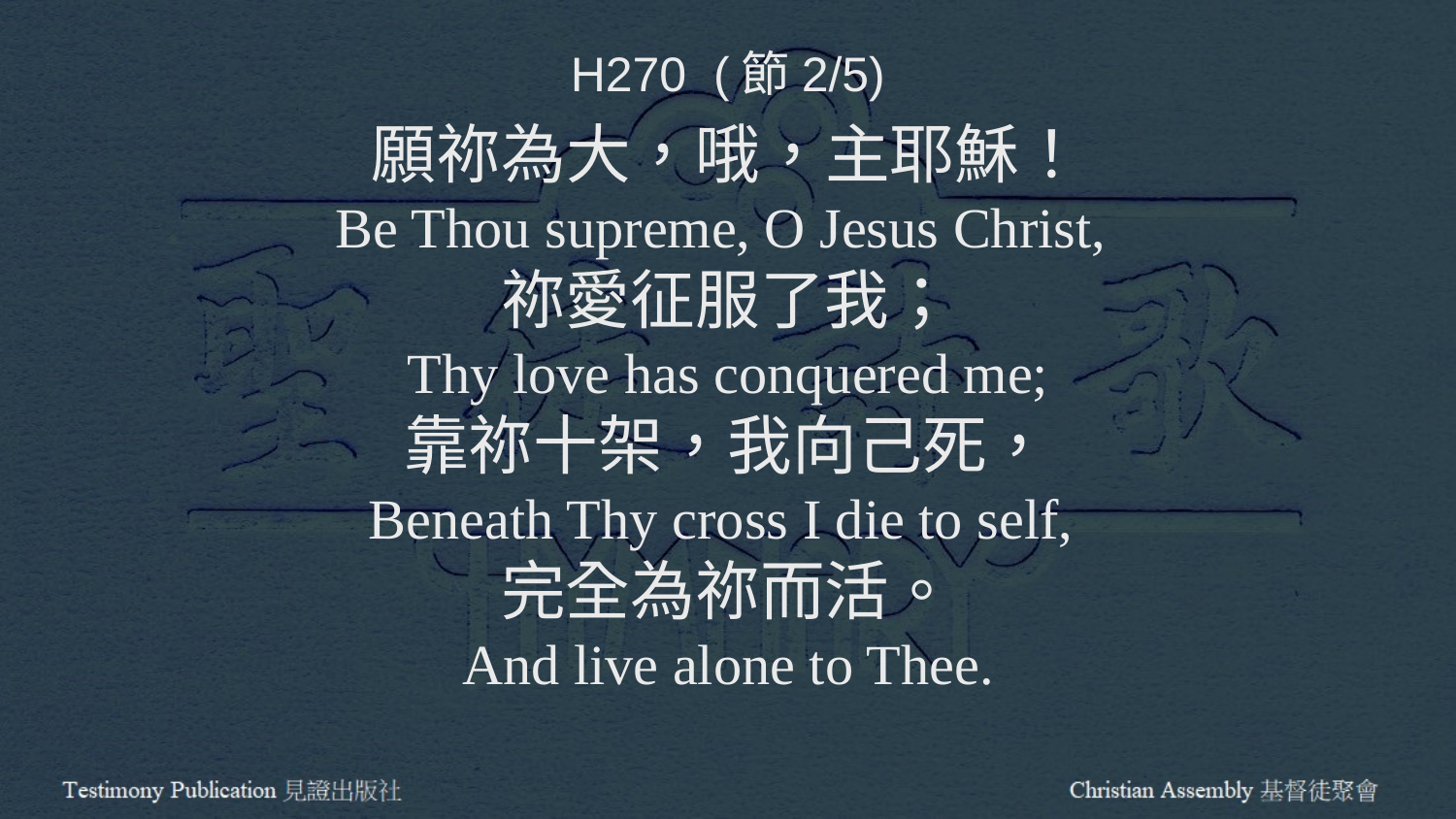

H270  (節2/5)
願祢為大，哦，主耶穌！
Be Thou supreme, O Jesus Christ,
祢愛征服了我；
Thy love has conquered me;
靠祢十架，我向己死，
Beneath Thy cross I die to self,
完全為祢而活。
And live alone to Thee.